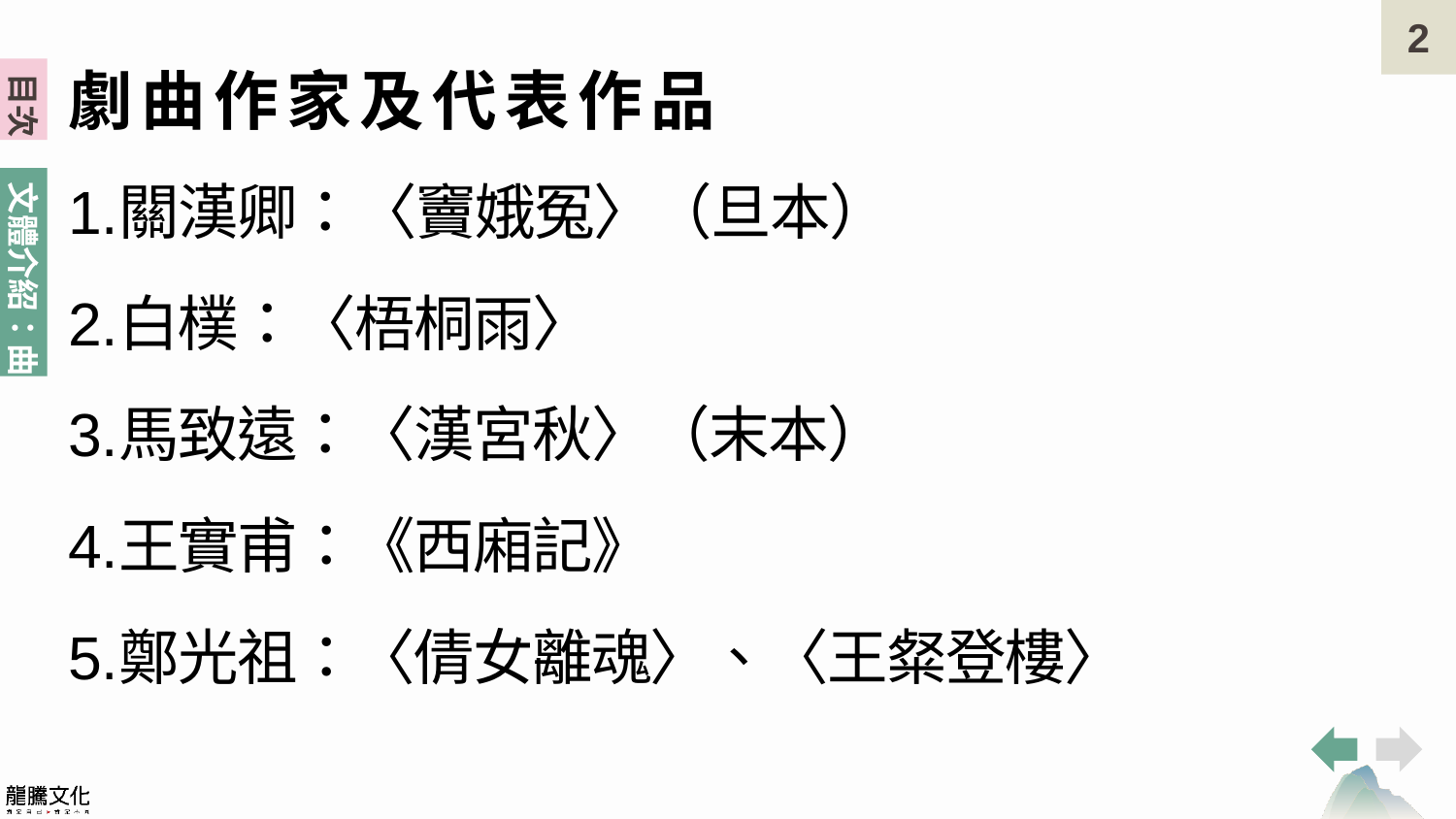

劇曲作家及代表作品
關漢卿：〈竇娥冤〉（旦本）
白樸：〈梧桐雨〉
馬致遠：〈漢宮秋〉（末本）
王實甫：《西廂記》
鄭光祖：〈倩女離魂〉、〈王粲登樓〉